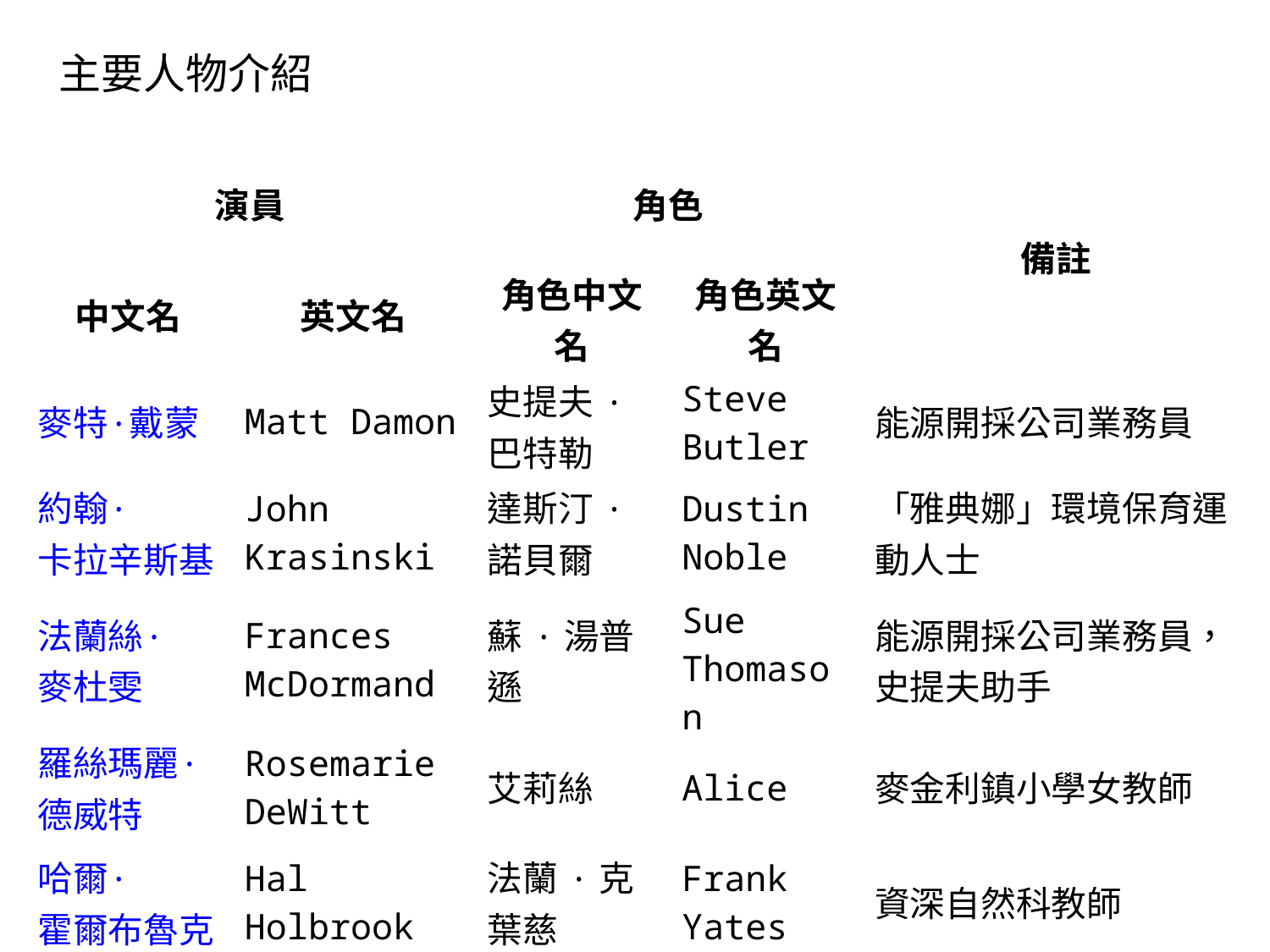

主要人物介紹
| 演員 |  | 角色 |  | 備註 |
| --- | --- | --- | --- | --- |
| 中文名 | 英文名 | 角色中文名 | 角色英文名 |  |
| 麥特·戴蒙 | Matt Damon | 史提夫·巴特勒 | Steve Butler | 能源開採公司業務員 |
| 約翰·卡拉辛斯基 | John Krasinski | 達斯汀·諾貝爾 | Dustin Noble | 「雅典娜」環境保育運動人士 |
| 法蘭絲·麥杜雯 | Frances McDormand | 蘇·湯普遜 | Sue Thomason | 能源開採公司業務員，史提夫助手 |
| 羅絲瑪麗·德威特 | Rosemarie DeWitt | 艾莉絲 | Alice | 麥金利鎮小學女教師 |
| 哈爾·霍爾布魯克 | Hal Holbrook | 法蘭·克葉慈 | Frank Yates | 資深自然科教師 |